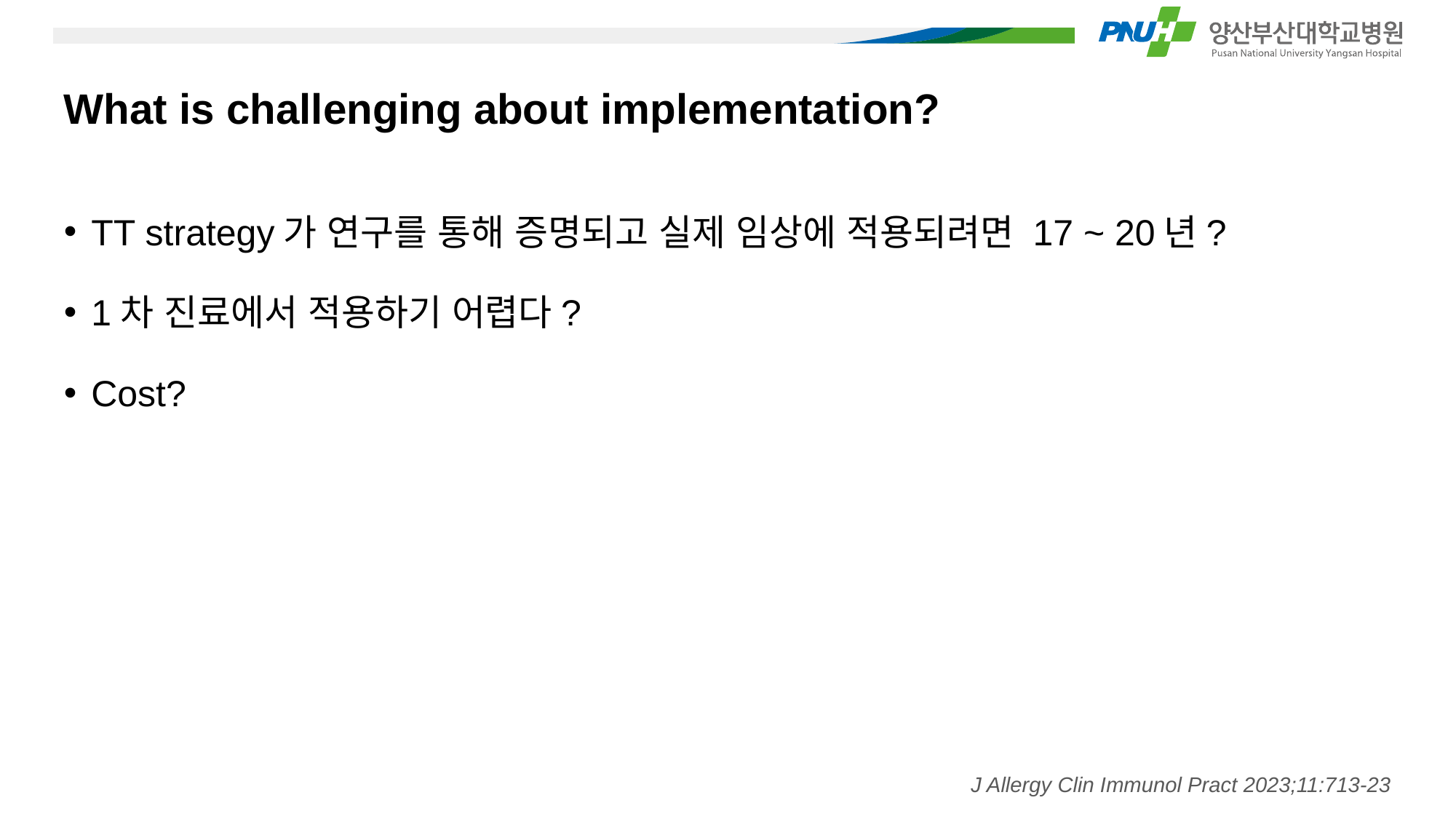

# What is challenging about implementation?
TT strategy가 연구를 통해 증명되고 실제 임상에 적용되려면 17 ~ 20년?
1차 진료에서 적용하기 어렵다?
Cost?

J Allergy Clin Immunol Pract 2023;11:713-23